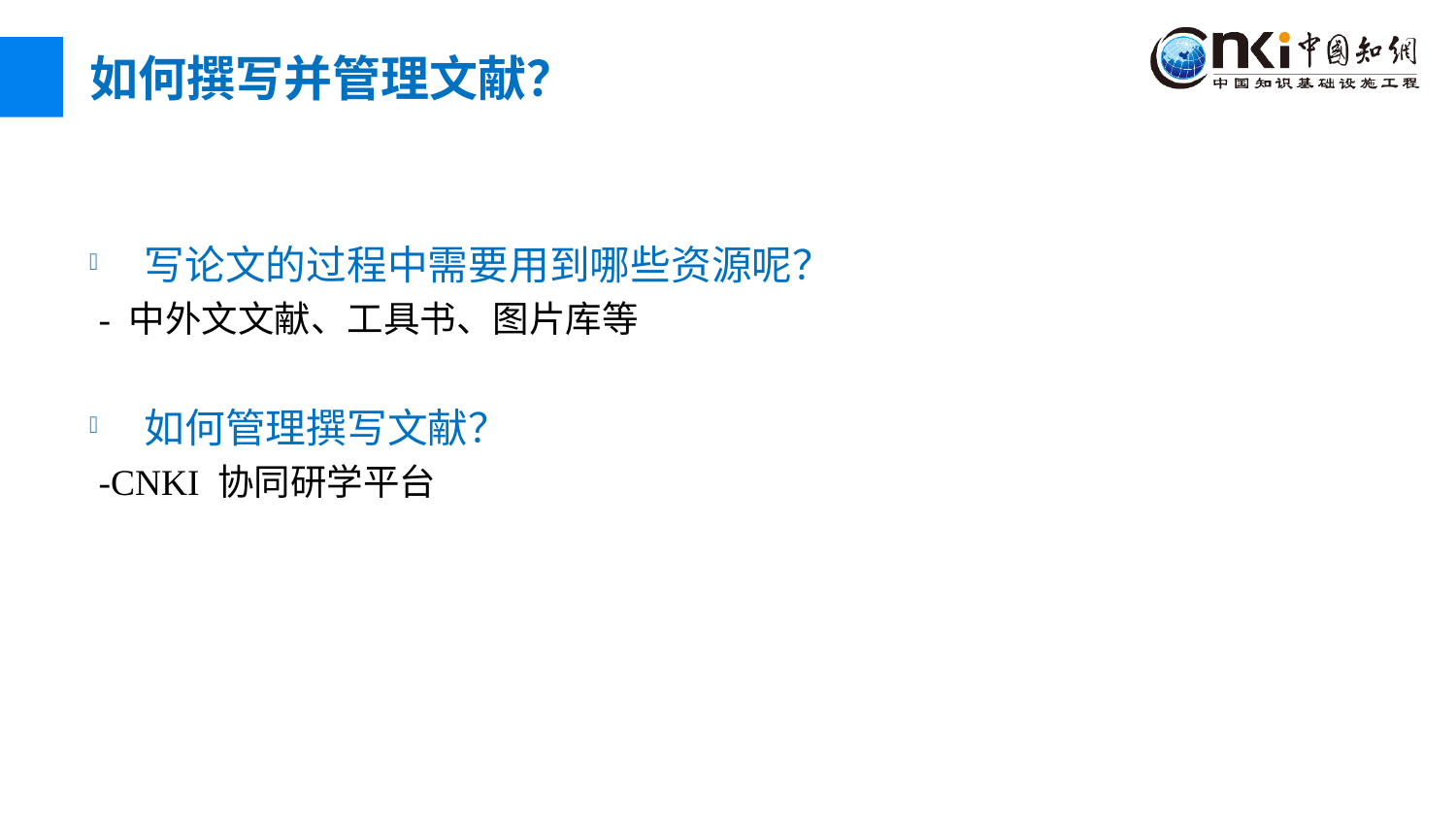

如何撰写并管理文献？
写论文的过程中需要用到哪些资源呢？
 - 中外文文献、工具书、图片库等

如何管理撰写文献？
 -CNKI 协同研学平台